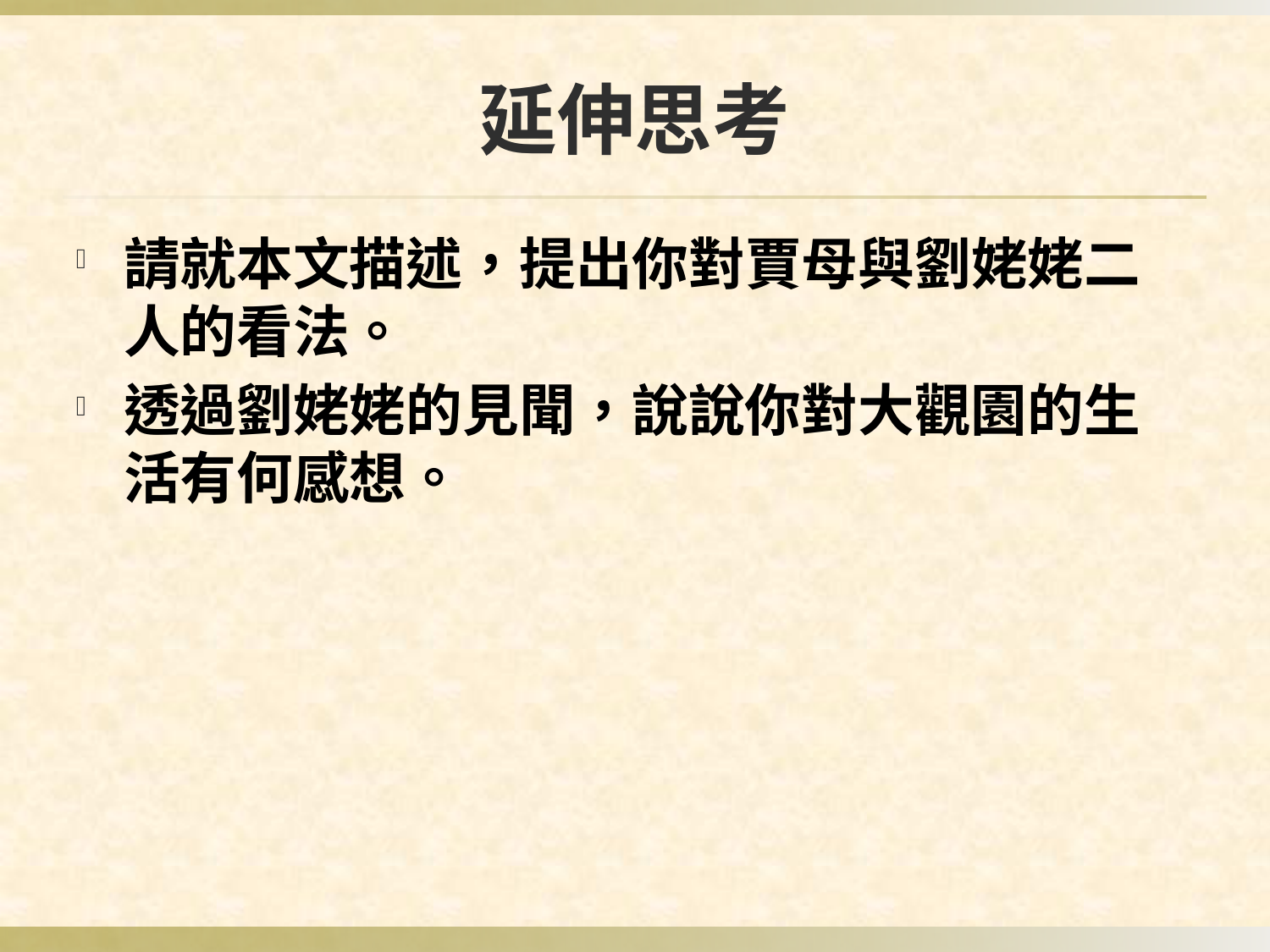

# 延伸思考
請就本文描述，提出你對賈母與劉姥姥二人的看法。
透過劉姥姥的見聞，說說你對大觀園的生活有何感想。